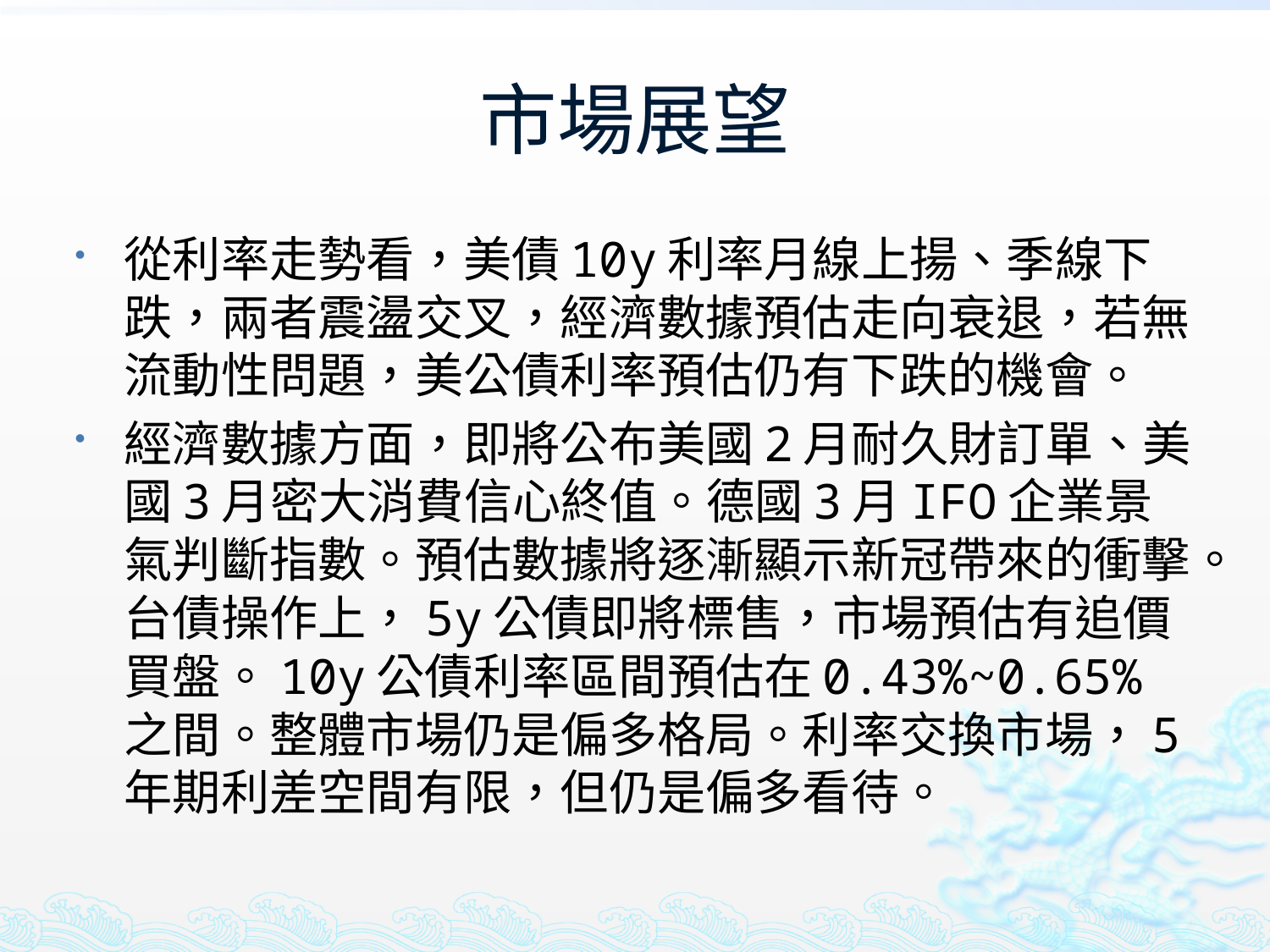

# 市場展望
從利率走勢看，美債10y利率月線上揚、季線下跌，兩者震盪交叉，經濟數據預估走向衰退，若無流動性問題，美公債利率預估仍有下跌的機會。
經濟數據方面，即將公布美國2月耐久財訂單、美國3月密大消費信心終值。德國3月IFO企業景氣判斷指數。預估數據將逐漸顯示新冠帶來的衝擊。台債操作上，5y公債即將標售，市場預估有追價買盤。10y公債利率區間預估在0.43%~0.65%之間。整體市場仍是偏多格局。利率交換市場，5年期利差空間有限，但仍是偏多看待。